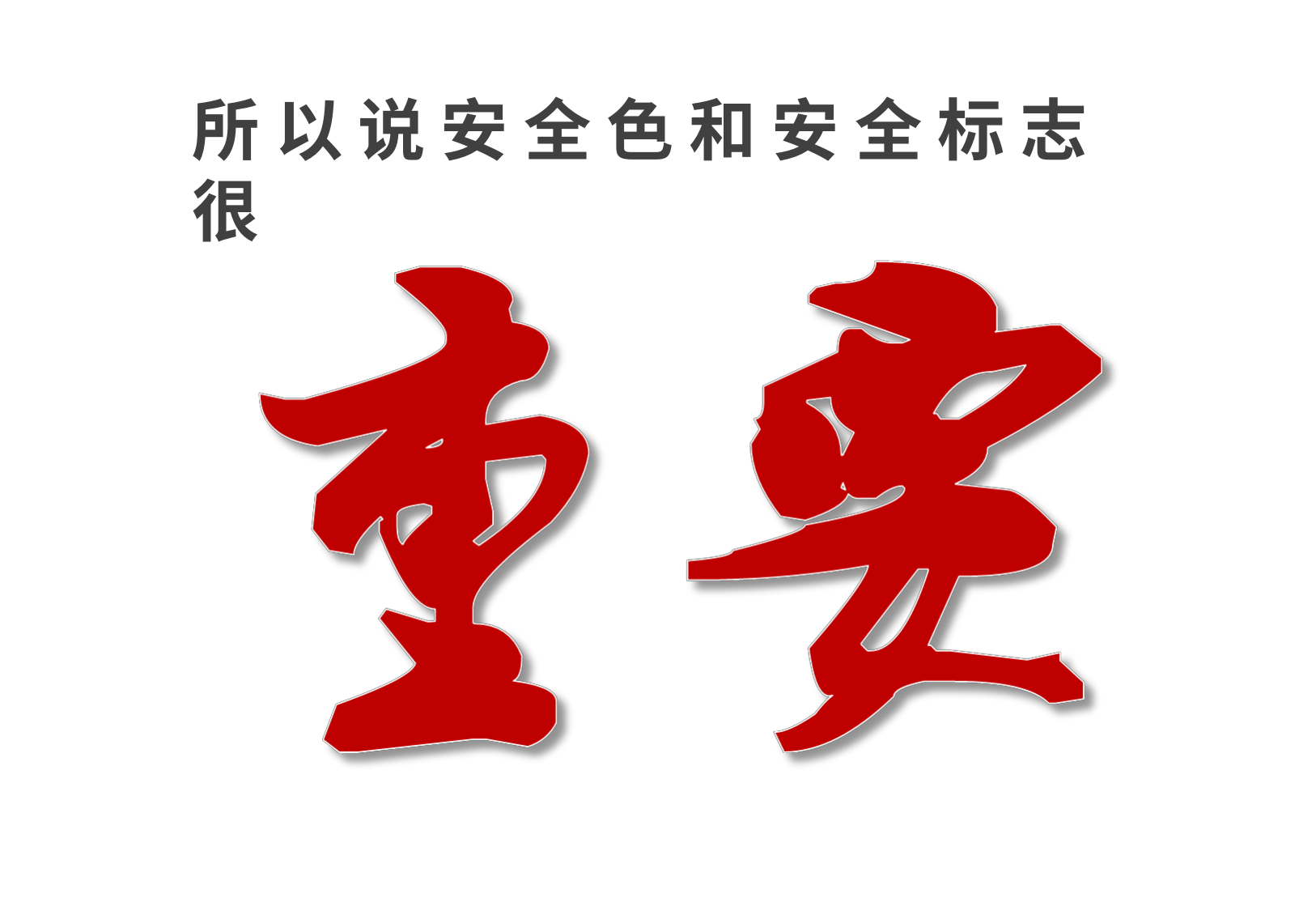

# 所 以 说 安 全 色 和 安 全 标 志 很